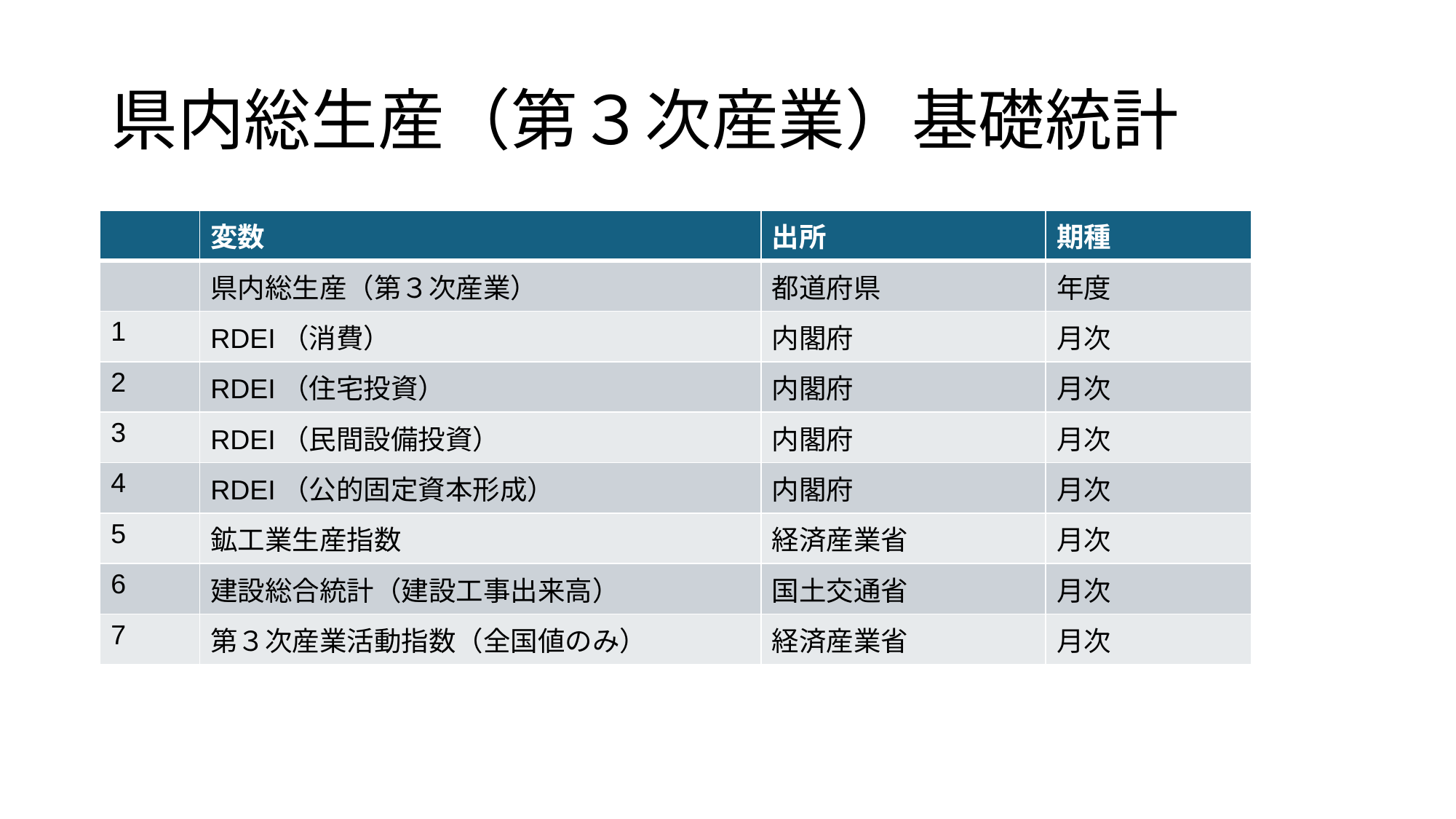

# 県内総生産（第３次産業）基礎統計
|  | 変数 | 出所 | 期種 |
| --- | --- | --- | --- |
|  | 県内総生産（第３次産業） | 都道府県 | 年度 |
| 1 | RDEI（消費） | 内閣府 | 月次 |
| 2 | RDEI（住宅投資） | 内閣府 | 月次 |
| 3 | RDEI（民間設備投資） | 内閣府 | 月次 |
| 4 | RDEI（公的固定資本形成） | 内閣府 | 月次 |
| 5 | 鉱工業生産指数 | 経済産業省 | 月次 |
| 6 | 建設総合統計（建設工事出来高） | 国土交通省 | 月次 |
| 7 | 第３次産業活動指数（全国値のみ） | 経済産業省 | 月次 |